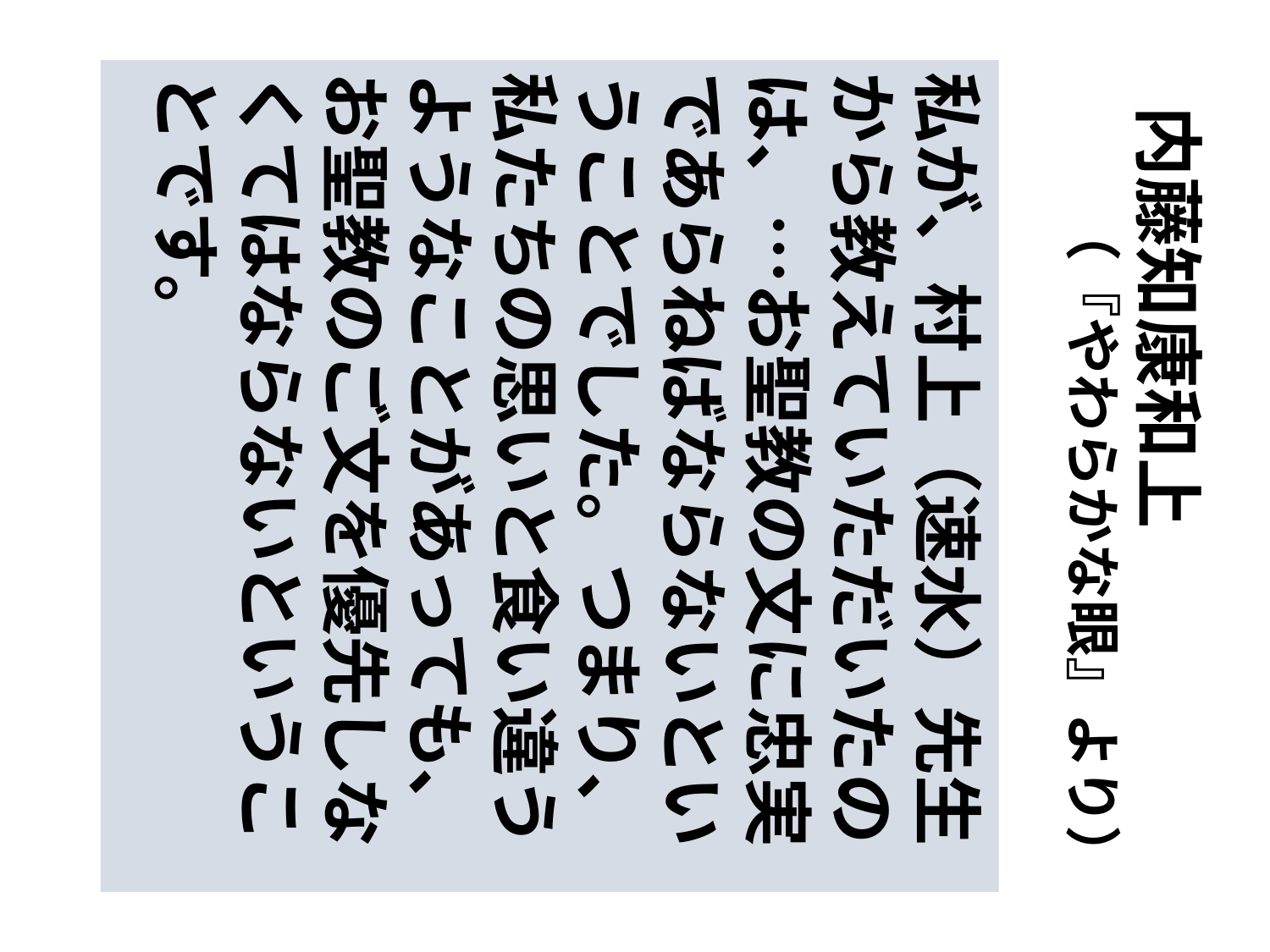

内藤知康和上
　　　（『やわらかな眼』より）
私が、村上（速水）先生から教えていただいたのは、…お聖教の文に忠実であらねばならないということでした。つまり、私たちの思いと食い違うようなことがあっても、お聖教のご文を優先しなくてはならないということです。